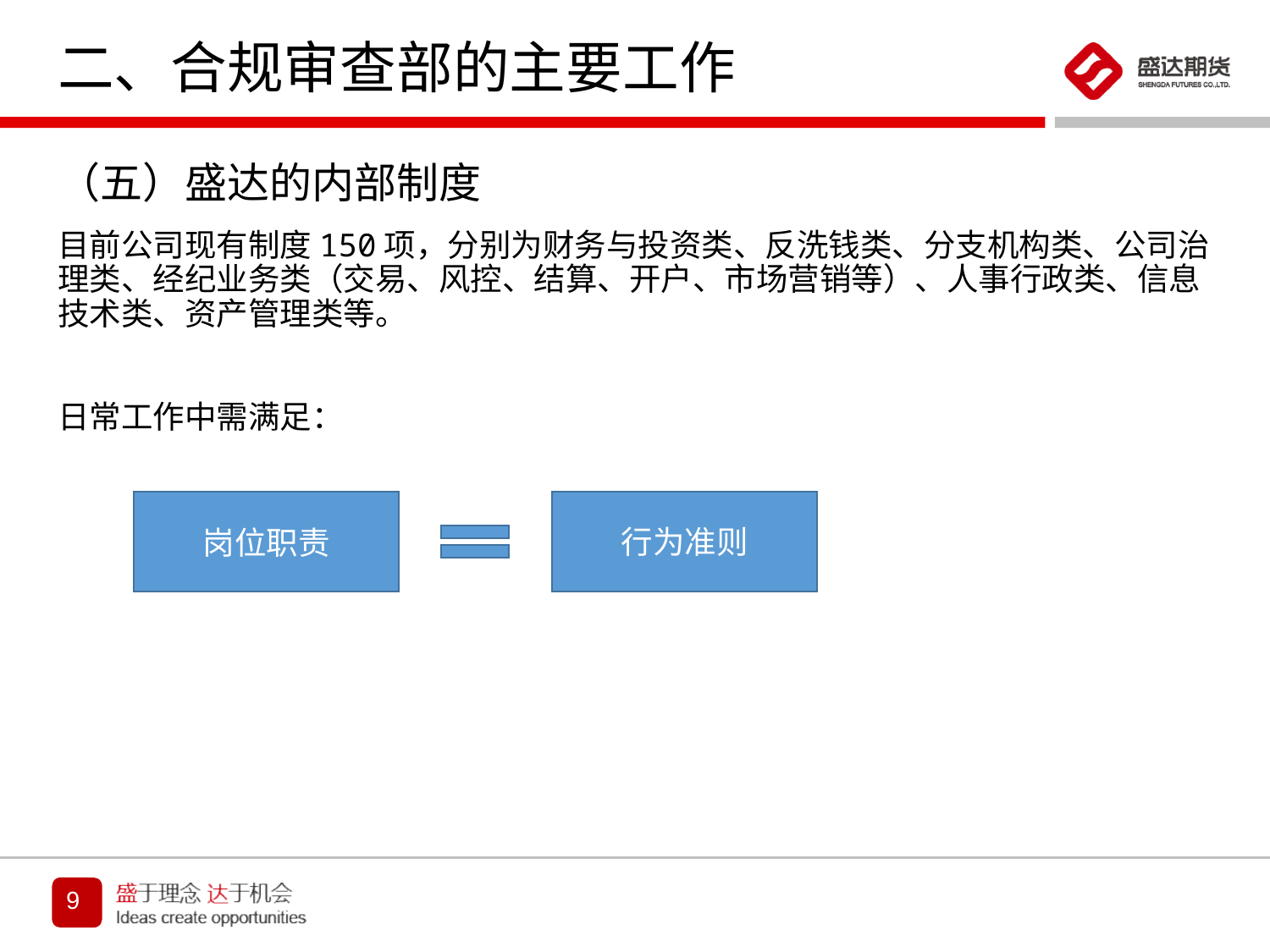

# 二、合规审查部的主要工作
（五）盛达的内部制度
目前公司现有制度150项，分别为财务与投资类、反洗钱类、分支机构类、公司治理类、经纪业务类（交易、风控、结算、开户、市场营销等）、人事行政类、信息技术类、资产管理类等。

日常工作中需满足：

行为准则
岗位职责